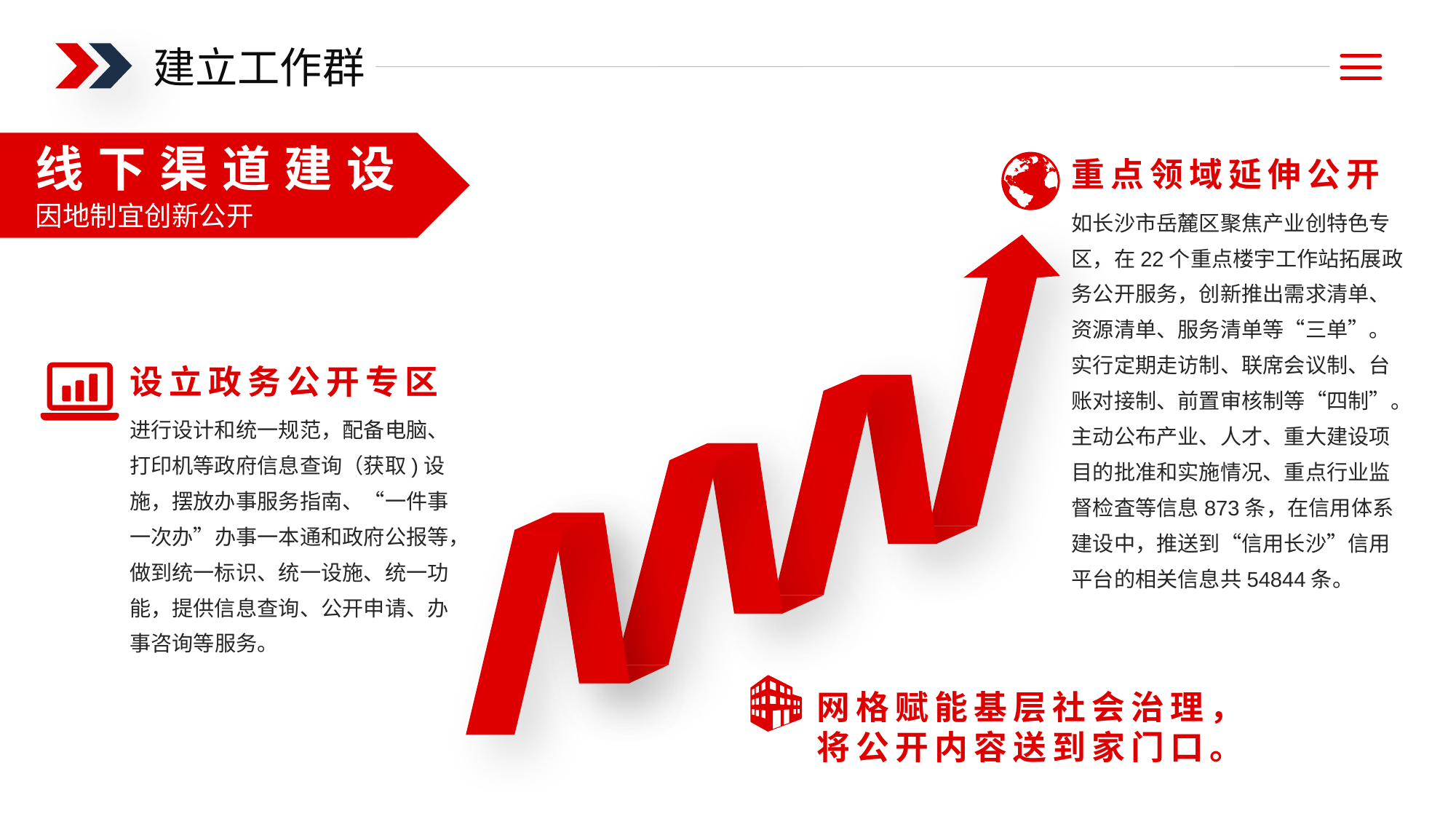

建立工作群

线下渠道建设
因地制宜创新公开
重点领域延伸公开

如长沙市岳麓区聚焦产业创特色专区，在22个重点楼宇工作站拓展政务公开服务，创新推出需求清单、资源清单、服务清单等“三单”。实行定期走访制、联席会议制、台账对接制、前置审核制等“四制”。主动公布产业、人才、重大建设项目的批准和实施情况、重点行业监督检査等信息873条，在信用体系建设中，推送到“信用长沙”信用平台的相关信息共54844条。

设立政务公开专区

进行设计和统一规范，配备电脑、打印机等政府信息查询（获取)设施，摆放办事服务指南、“一件事一次办”办事一本通和政府公报等，做到统一标识、统一设施、统一功能，提供信息查询、公开申请、办事咨询等服务。

网格赋能基层社会治理，将公开内容送到家门口。